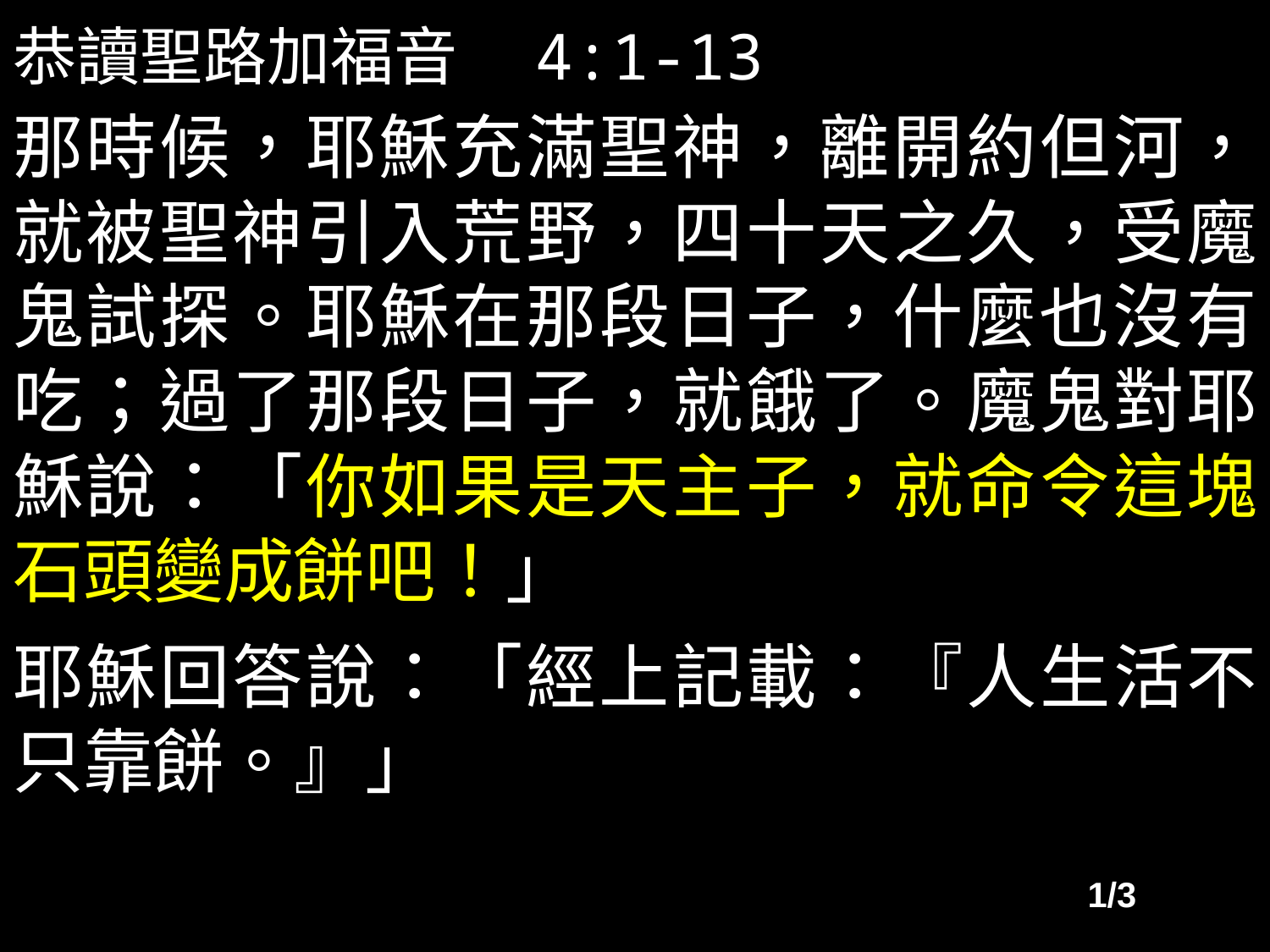

恭讀聖路加福音　4:1-13
那時候，耶穌充滿聖神，離開約但河，就被聖神引入荒野，四十天之久，受魔鬼試探。耶穌在那段日子，什麼也沒有吃；過了那段日子，就餓了。魔鬼對耶穌說：「你如果是天主子，就命令這塊石頭變成餅吧！」
耶穌回答說：「經上記載：『人生活不只靠餅。』」
1/3